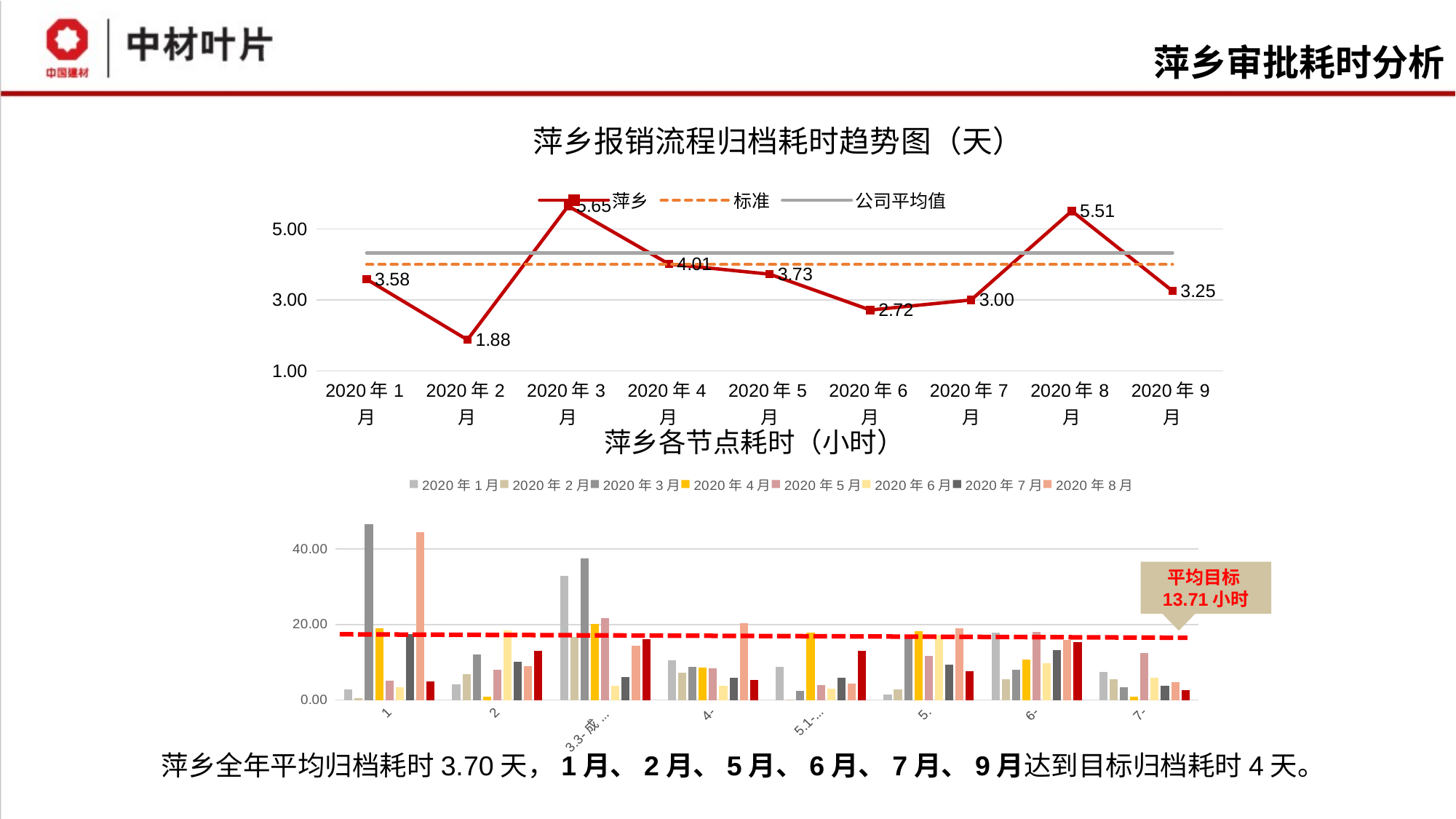

萍乡审批耗时分析

### Chart: 萍乡报销流程归档耗时趋势图（天）

| Category | 萍乡 | 标准 | 公司平均值 |
|---|---|---|---|
| 2020年1月 | 3.58273320493747 | 4.0 | 4.32025810135383 |
| 2020年2月 | 1.87784432876106 | 4.0 | 4.32025810135383 |
| 2020年3月 | 5.64837312088555 | 4.0 | 4.32025810135383 |
| 2020年4月 | 4.01440234187215 | 4.0 | 4.32025810135383 |
| 2020年5月 | 3.72723184010575 | 4.0 | 4.32025810135383 |
| 2020年6月 | 2.71745534800561 | 4.0 | 4.32025810135383 |
| 2020年7月 | 3.00071820012885 | 4.0 | 4.32025810135383 |
| 2020年8月 | 5.5090229944366 | 4.0 | 4.32025810135383 |
| 2020年9月 | 3.25453490356059 | 4.0 | 4.32025810135383 |
萍乡各节点耗时（小时）

### Chart

| Category | 2020年1月 | 2020年2月 | 2020年3月 | 2020年4月 | 2020年5月 | 2020年6月 | 2020年7月 | 2020年8月 | 2020年9月 |
|---|---|---|---|---|---|---|---|---|---|
| 1-申请人 | 2.75521604933116 | 0.471666666278907 | 46.5745772947405 | 19.0900198412627 | 5.05437500000906 | 3.32285185183864 | 17.4880732860518 | 44.5268224932185 | 4.85473588343374 |
| 2-本地财务 | 4.24837719296461 | 6.82840277822834 | 12.1551587299577 | 0.881925925903488 | 8.003680555541 | 18.4329713804711 | 10.0818269230692 | 8.91371666665538 | 13.1211388888922 |
| 3.3-成本中心负责人/部门经理审批 | 32.8128104579382 | 16.7373611099756 | 37.4339814815986 | 20.1050694444857 | 21.6304830917962 | 3.69583333334013 | 6.15878858025826 | 14.3460526315842 | 16.0839732142714 |
| 4-财务经理审批 | 10.5678594770759 | 7.27840277757788 | 8.78402777792144 | 8.58981481479713 | 8.44843055554375 | 3.81031944444403 | 5.89760802467936 | 20.3326651651626 | 5.3485256410271 |
| 5.1-成本中心分管/主管高管审批 | 8.81111111043722 | 0.0200000015320256 | 2.48013888890273 | 17.7796111111413 | 4.00666666668258 | 2.99574074073462 | 5.91482638888556 | 4.32719135802472 | 13.1017129629812 |
| 5.2-总经理审批 | 1.49459150327739 | 2.77090277888055 | 16.6497875813682 | 18.2937037037045 | 11.7647751322615 | 17.2725277777616 | 9.3224537037022 | 18.991531531542 | 7.686122685187 |
| 6-报销中心稽核 | 17.8112908496576 | 5.4132638885494 | 8.09171568619101 | 10.7532638888952 | 18.0116005291181 | 9.74106944446103 | 13.3214197531003 | 15.964204204198 | 15.388709490755 |
| 7-报销中心付款 | 7.48434027781696 | 5.54826388924267 | 3.39156746057311 | 0.852247474741572 | 12.5335526315857 | 5.94761437908336 | 3.83224014334583 | 4.81436781609302 | 2.52391891890659 |
平均目标13.71小时
萍乡全年平均归档耗时3.70天，1月、2月、5月、6月、7月、9月达到目标归档耗时4天。